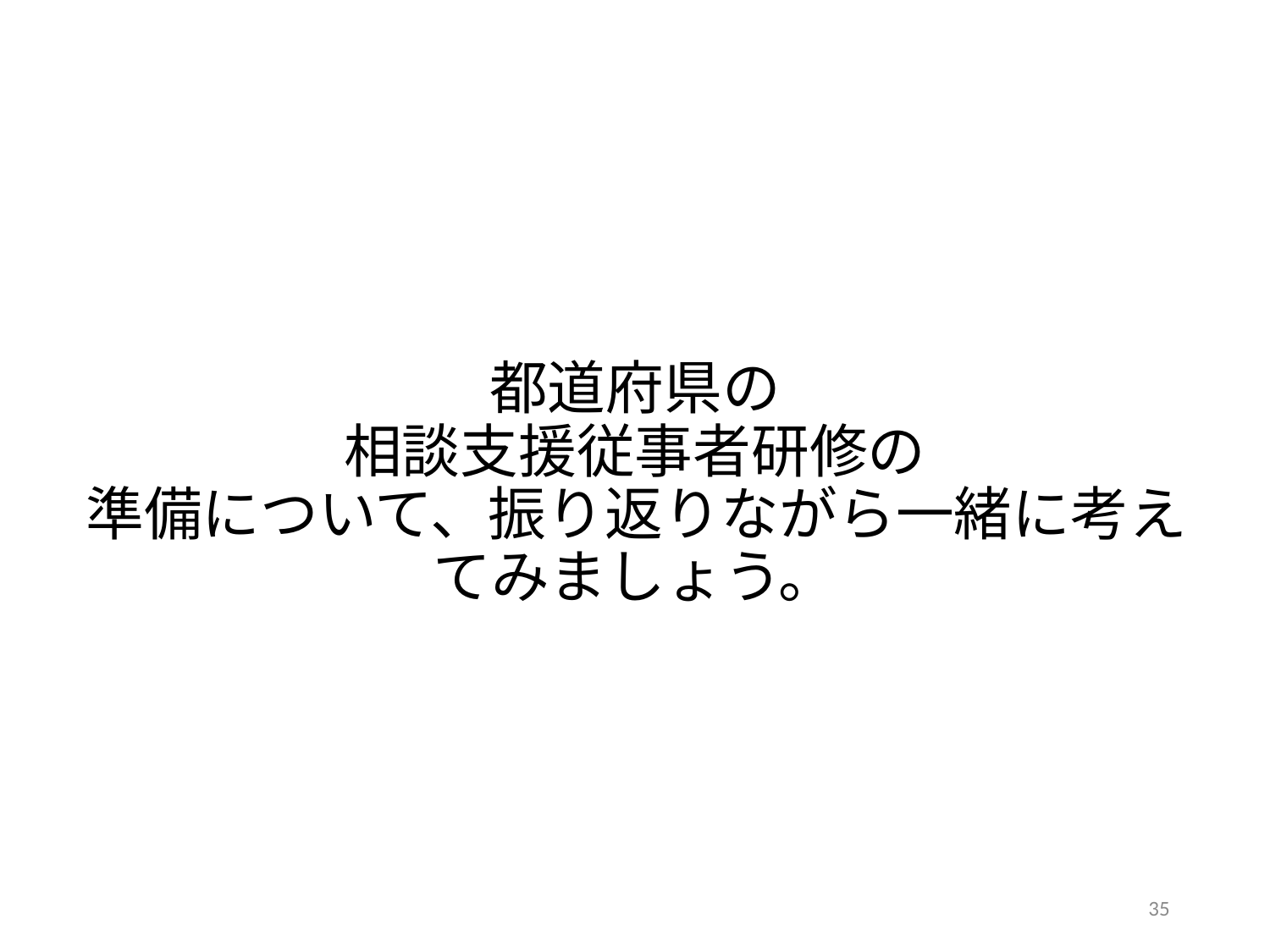

# 都道府県の 相談支援従事者研修の 準備について、振り返りながら一緒に考えてみましょう。
35